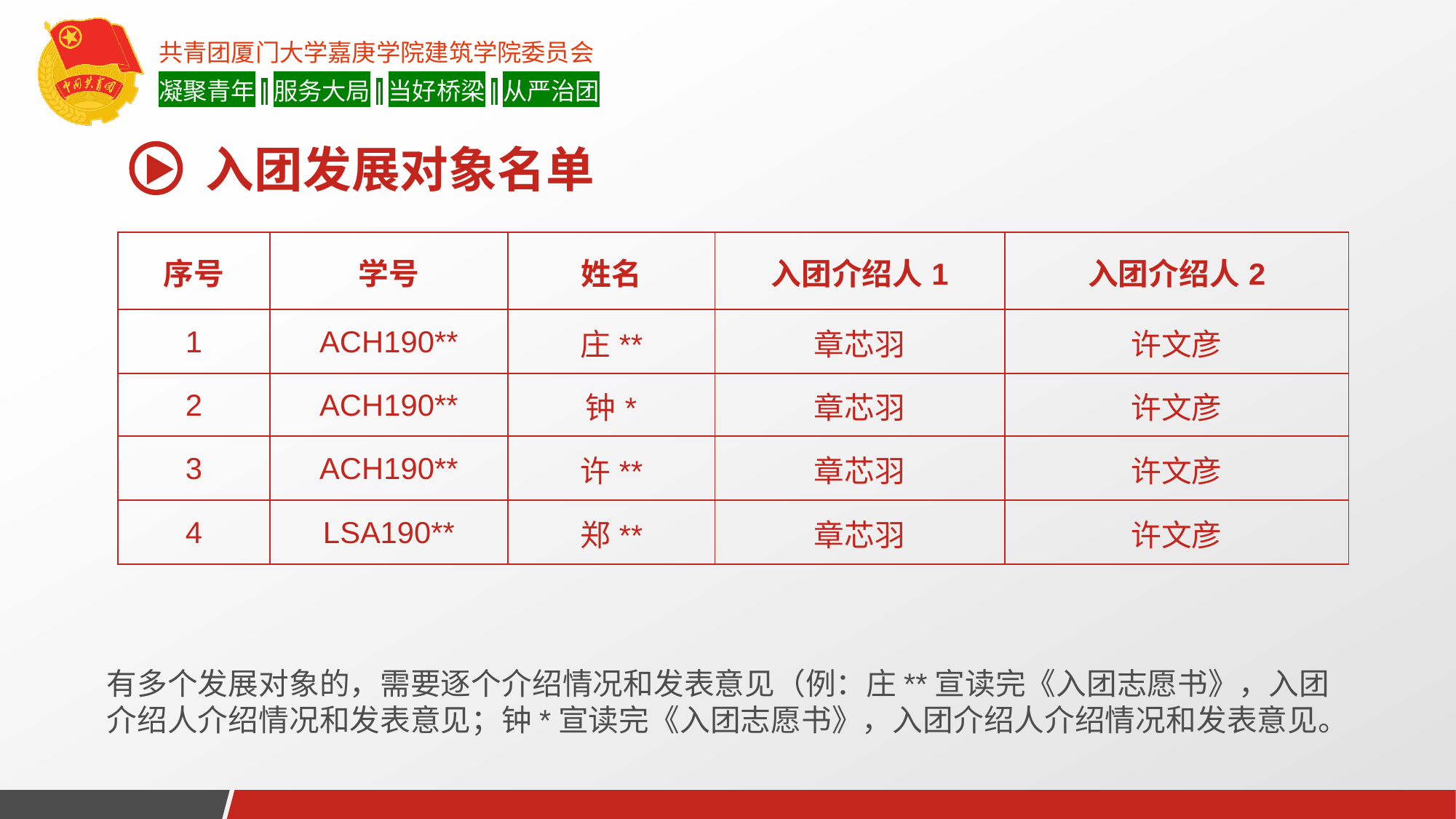

入团发展对象名单

| 序号 | 学号 | 姓名 | 入团介绍人1 | 入团介绍人2 |
| --- | --- | --- | --- | --- |
| 1 | ACH190\*\* | 庄\*\* | 章芯羽 | 许文彦 |
| 2 | ACH190\*\* | 钟\* | 章芯羽 | 许文彦 |
| 3 | ACH190\*\* | 许\*\* | 章芯羽 | 许文彦 |
| 4 | LSA190\*\* | 郑\*\* | 章芯羽 | 许文彦 |
有多个发展对象的，需要逐个介绍情况和发表意见（例：庄**宣读完《入团志愿书》，入团介绍人介绍情况和发表意见；钟*宣读完《入团志愿书》，入团介绍人介绍情况和发表意见。